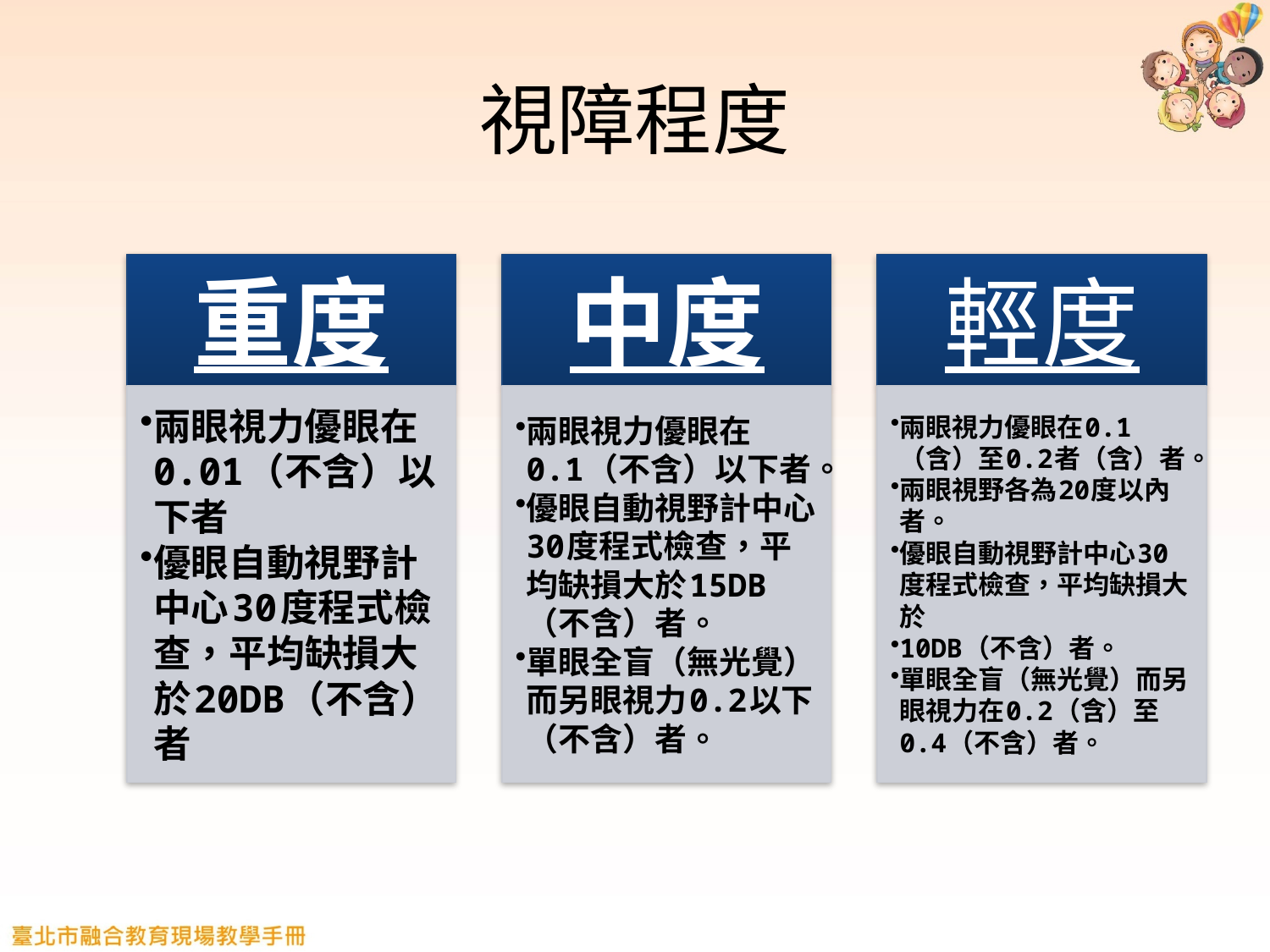

# 視障程度
重度
兩眼視力優眼在0.01（不含）以下者
優眼自動視野計中心30度程式檢查，平均缺損大於20DB（不含）者
中度
兩眼視力優眼在0.1（不含）以下者。
輕度
兩眼視力優眼在0.1（含）至0.2者（含）者。
優眼自動視野計中心30度程式檢查，平均缺損大於15DB（不含）者。
單眼全盲（無光覺）而另眼視力0.2以下（不含）者。
兩眼視野各為20度以內者。
優眼自動視野計中心30度程式檢查，平均缺損大於
10DB（不含）者。
單眼全盲（無光覺）而另眼視力在0.2（含）至0.4（不含）者。